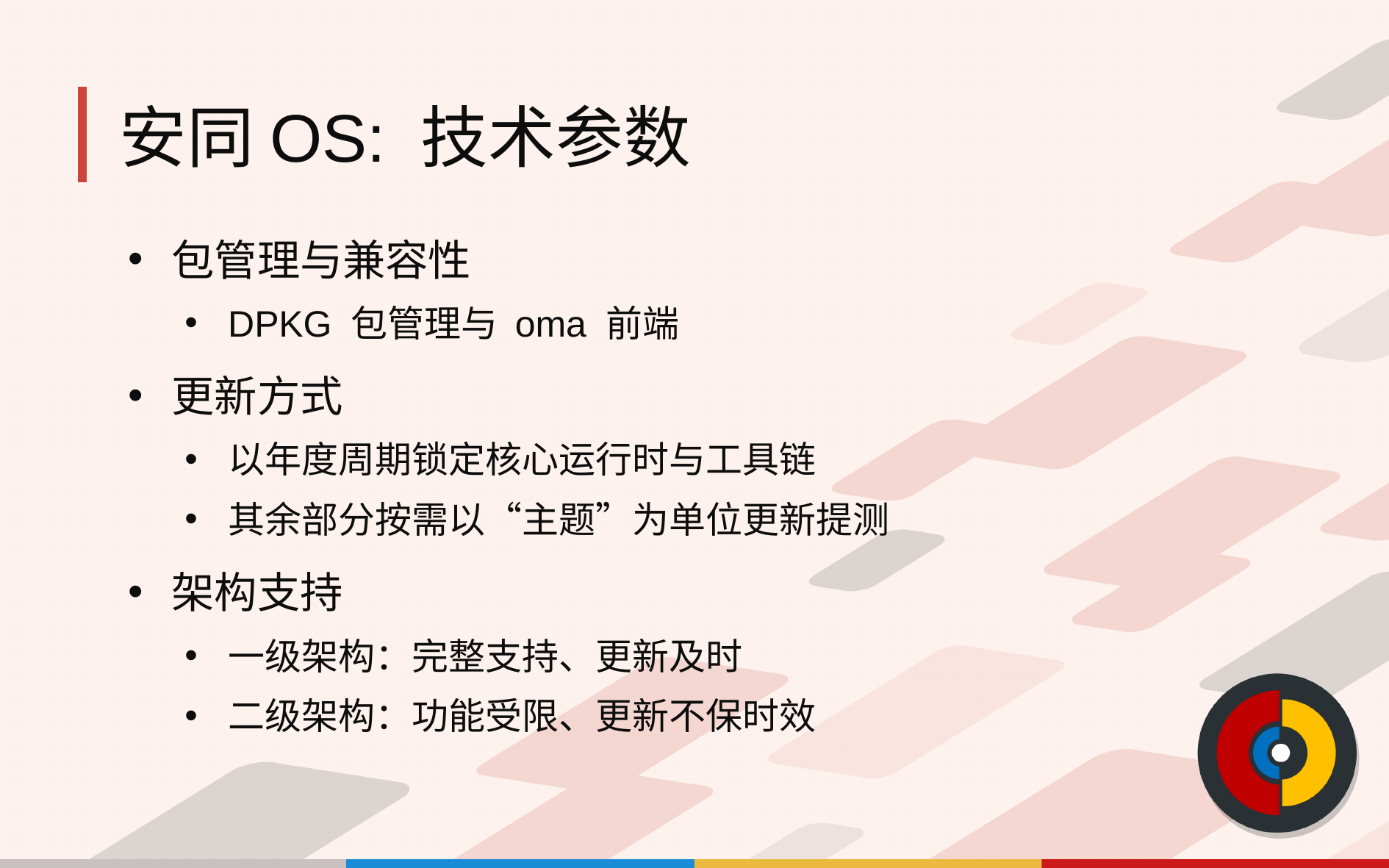

# 安同 OS: 技术参数
包管理与兼容性
DPKG 包管理与 oma 前端
更新方式
以年度周期锁定核心运行时与工具链
其余部分按需以“主题”为单位更新提测
架构支持
一级架构：完整支持、更新及时
二级架构：功能受限、更新不保时效